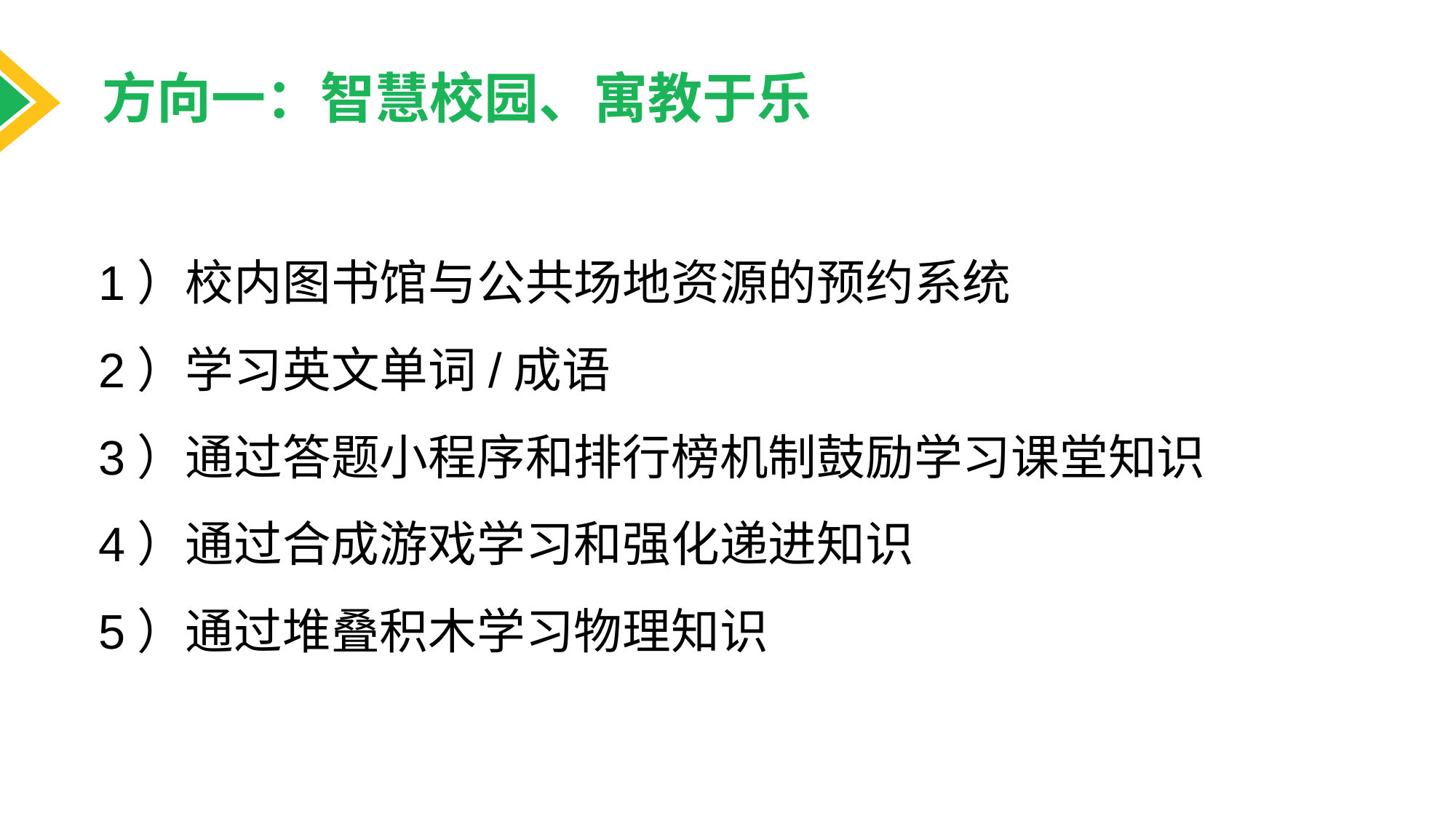

方向一：智慧校园、寓教于乐

1）校内图书馆与公共场地资源的预约系统
2）学习英文单词/成语
3）通过答题小程序和排行榜机制鼓励学习课堂知识
4）通过合成游戏学习和强化递进知识
5）通过堆叠积木学习物理知识